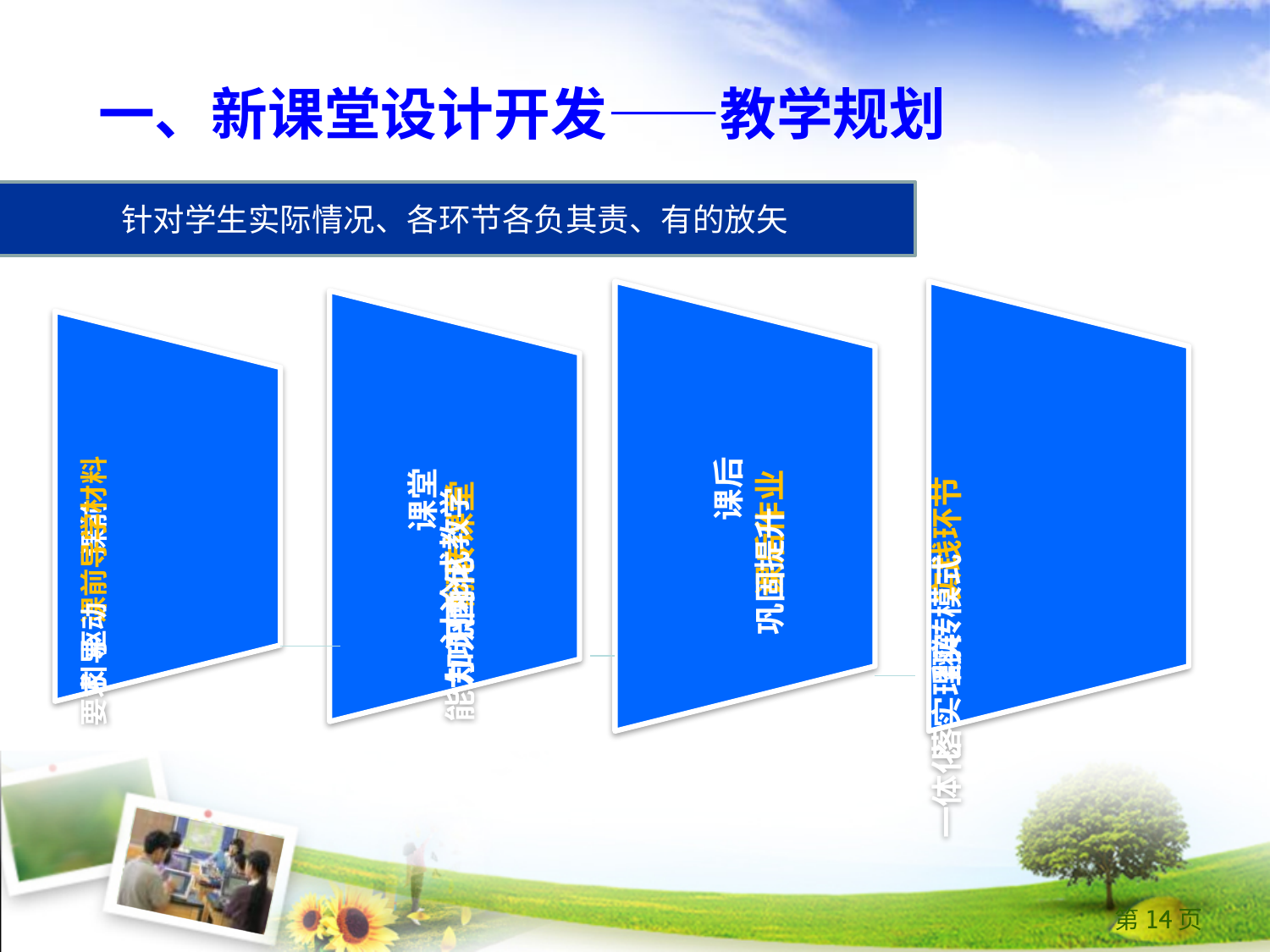

一、新课堂设计开发——教学规划
针对学生实际情况、各环节各负其责、有的放矢
课后

课后作业
巩固提升

实践环节
翻转模式
落实理实
一体化
课堂

翻转课堂
  讨论式教学
知识内化
能力巩固
课前

课前导学材料驱动
引导
要求

第14页